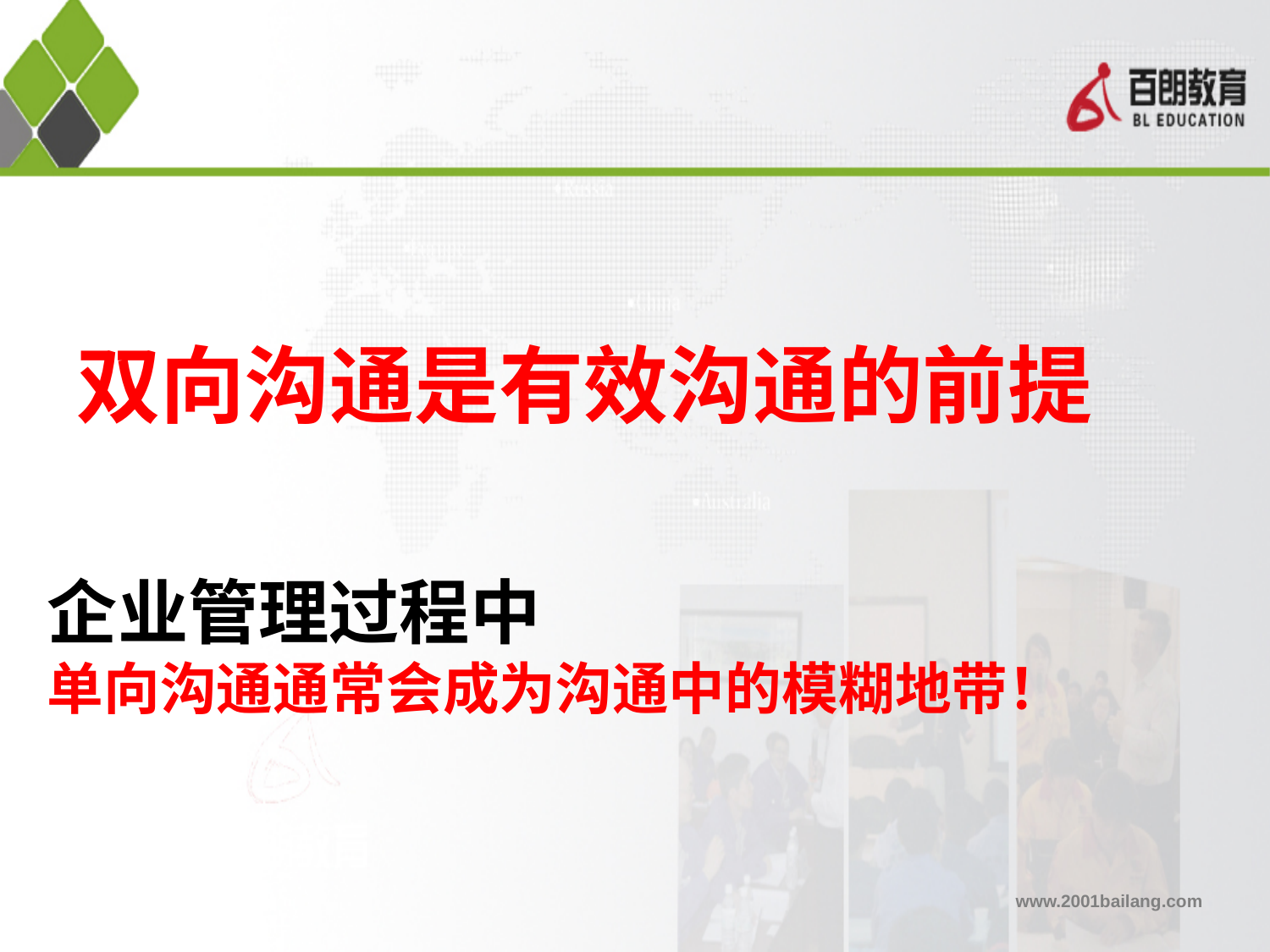

#
双向沟通是有效沟通的前提

企业管理过程中
单向沟通通常会成为沟通中的模糊地带！